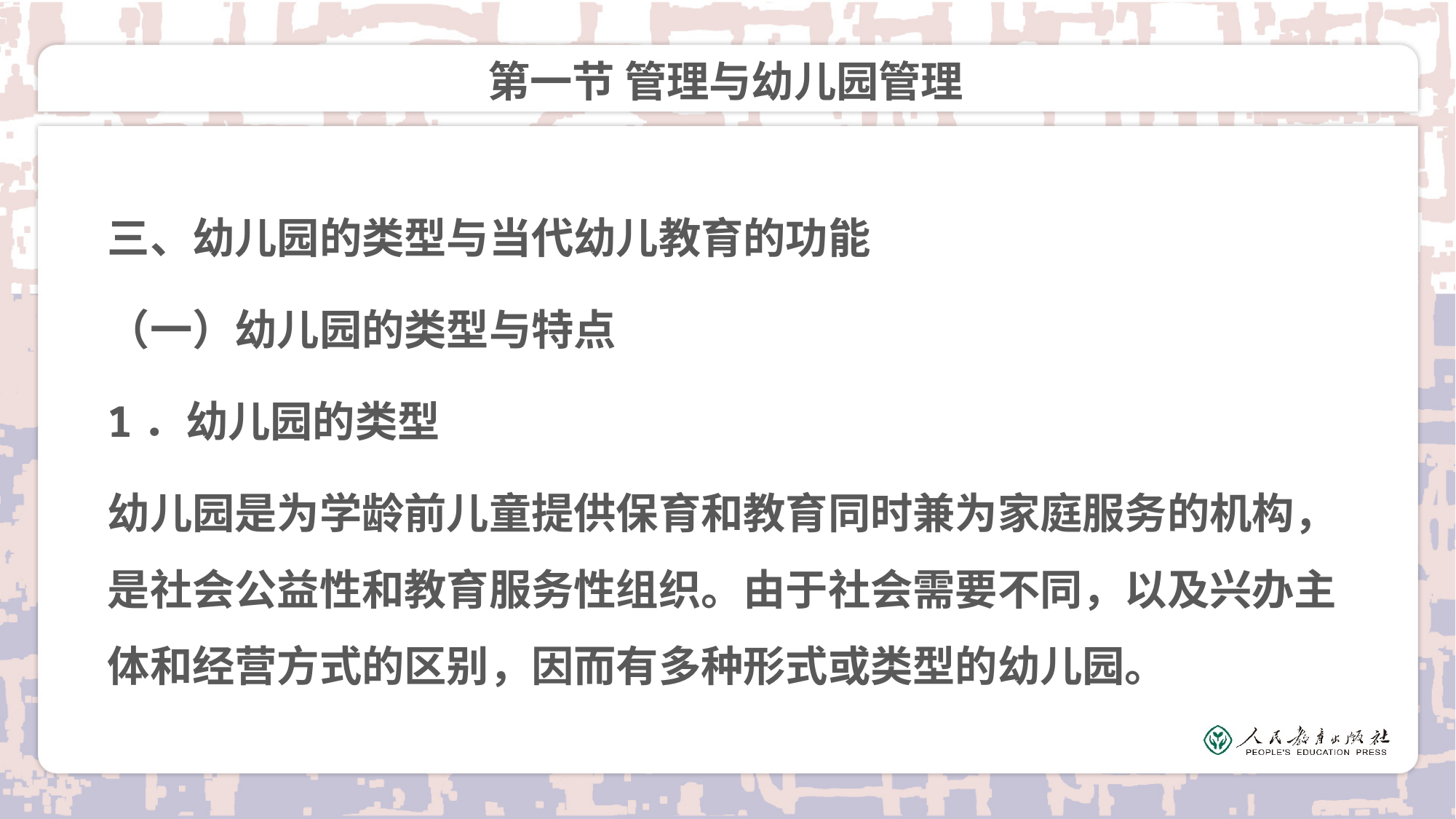

# 第一节 管理与幼儿园管理
三、幼儿园的类型与当代幼儿教育的功能
（一）幼儿园的类型与特点
1．幼儿园的类型
幼儿园是为学龄前儿童提供保育和教育同时兼为家庭服务的机构，是社会公益性和教育服务性组织。由于社会需要不同，以及兴办主体和经营方式的区别，因而有多种形式或类型的幼儿园。